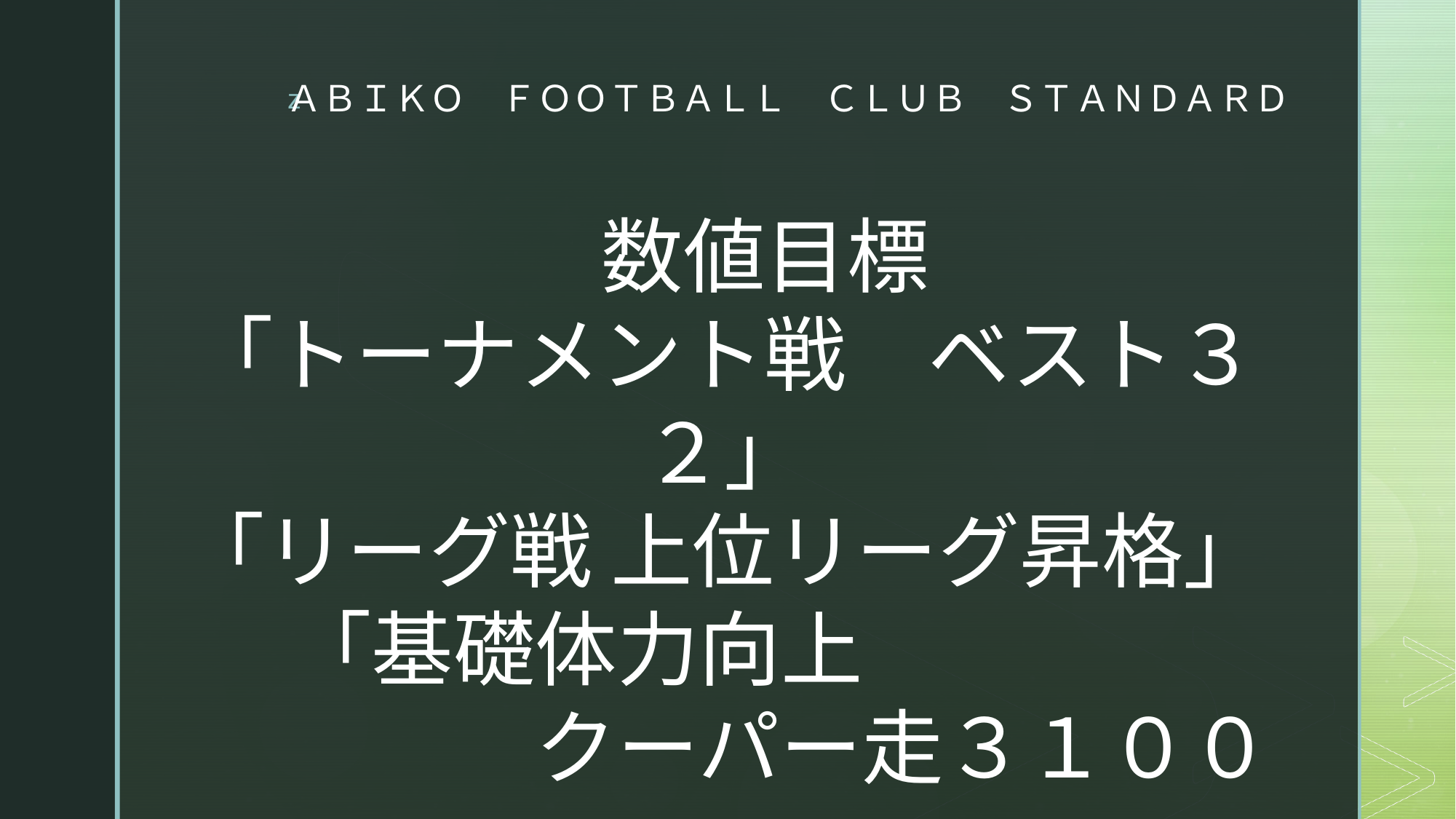

# ＡＢＩＫＯ　ＦＯＯＴＢＡＬＬ　ＣＬＵＢ　ＳＴＡＮＤＡＲＤ
　数値目標
「トーナメント戦　ベスト３２」
「リーグ戦 上位リーグ昇格」
　　「基礎体力向上
　　　　　クーパー走３１００ｍ」※チーム平均